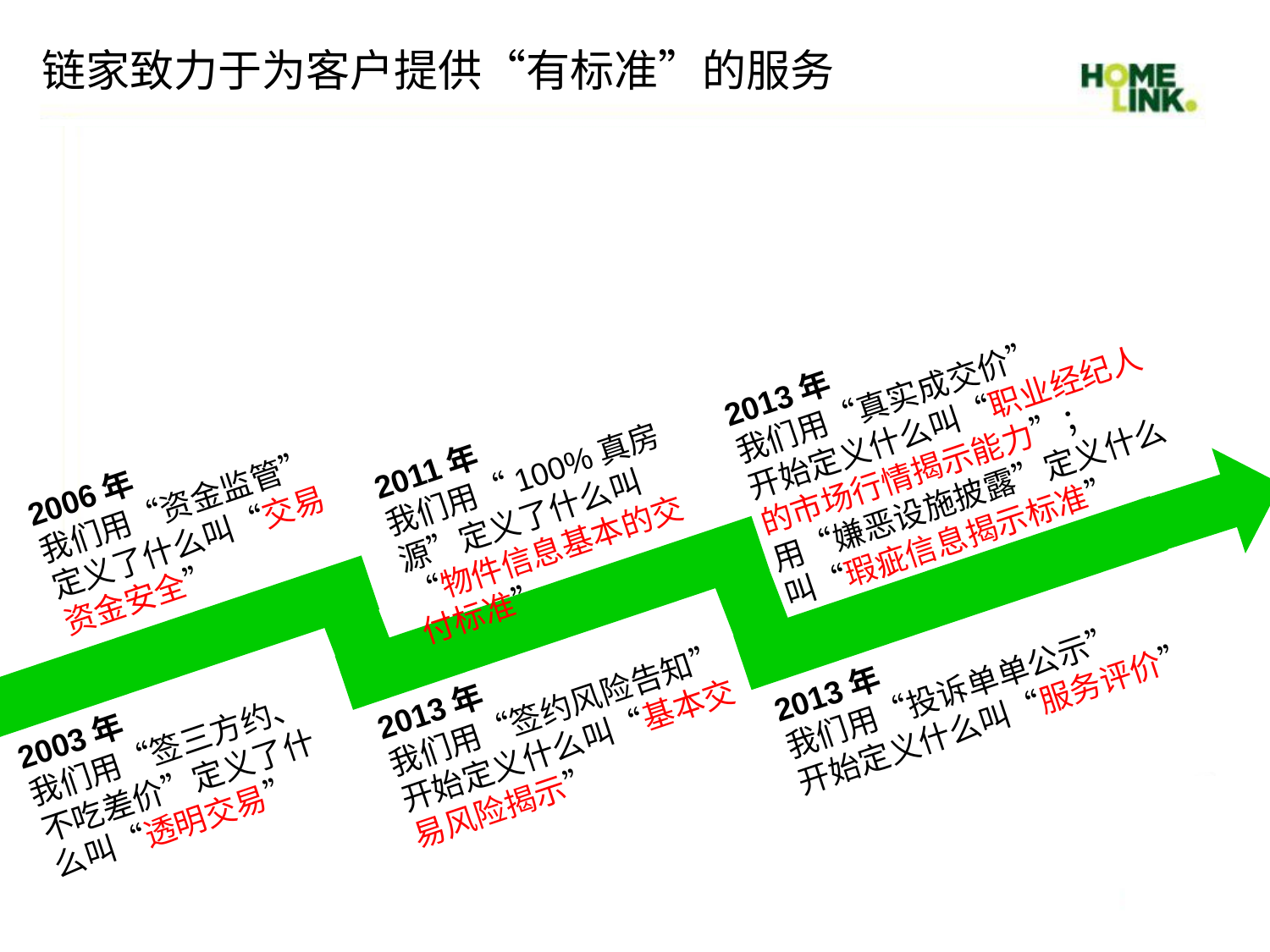

链家致力于为客户提供“有标准”的服务
2013年
我们用“真实成交价”
开始定义什么叫“职业经纪人的市场行情揭示能力”；
用“嫌恶设施披露”定义什么叫“瑕疵信息揭示标准”
2011年
我们用“100%真房源”定义了什么叫“物件信息基本的交付标准”
2006年
我们用“资金监管”定义了什么叫“交易资金安全”

2013年
我们用“投诉单单公示”
开始定义什么叫“服务评价”

2013年
我们用“签约风险告知”
开始定义什么叫“基本交易风险揭示”
2003年
我们用“签三方约、不吃差价”定义了什么叫“透明交易”